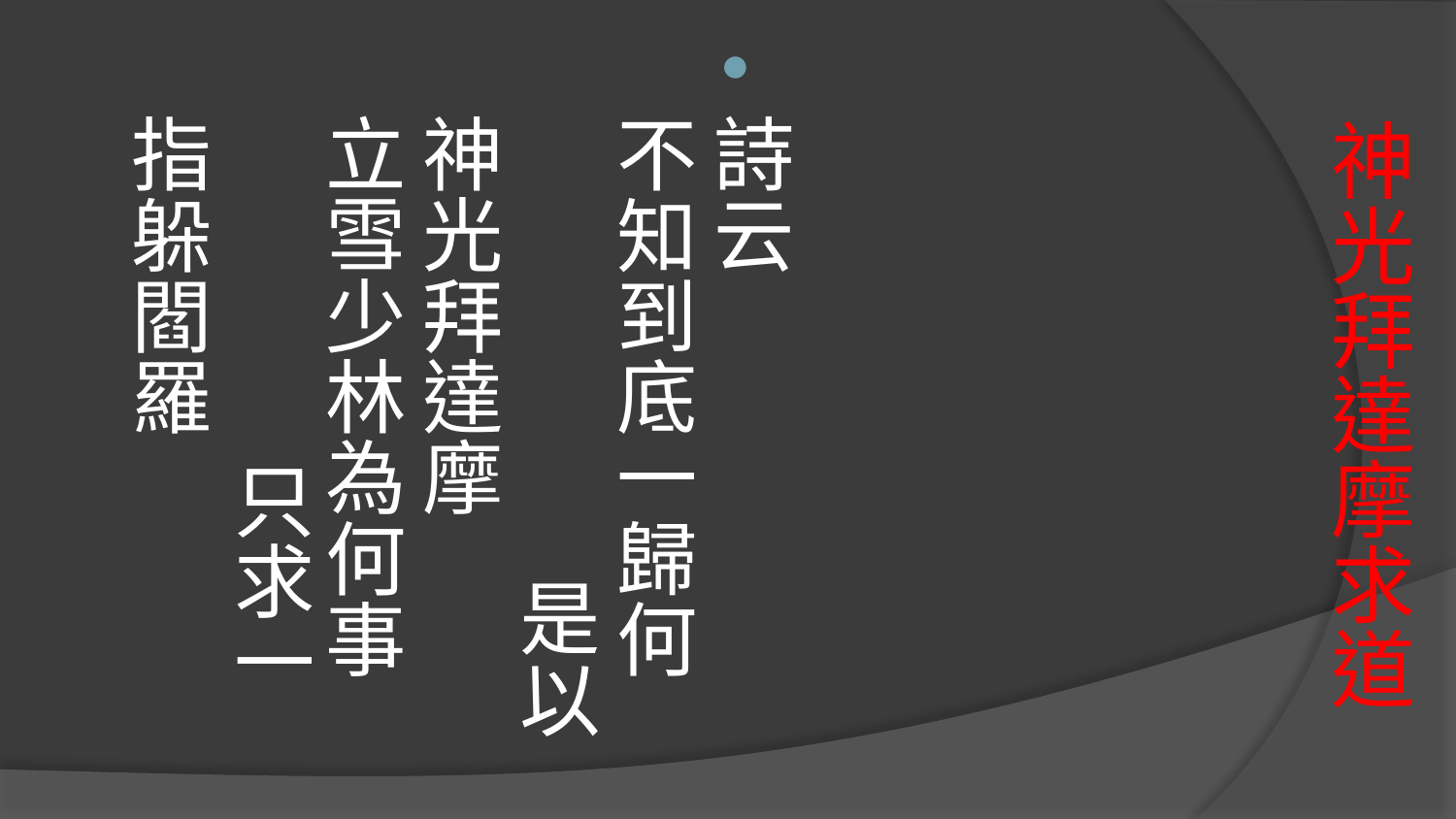

詩云  
不知到底一歸何 　                     是以神光拜達摩
立雪少林為何事                         只求一指躲閻羅

# 神光拜達摩求道